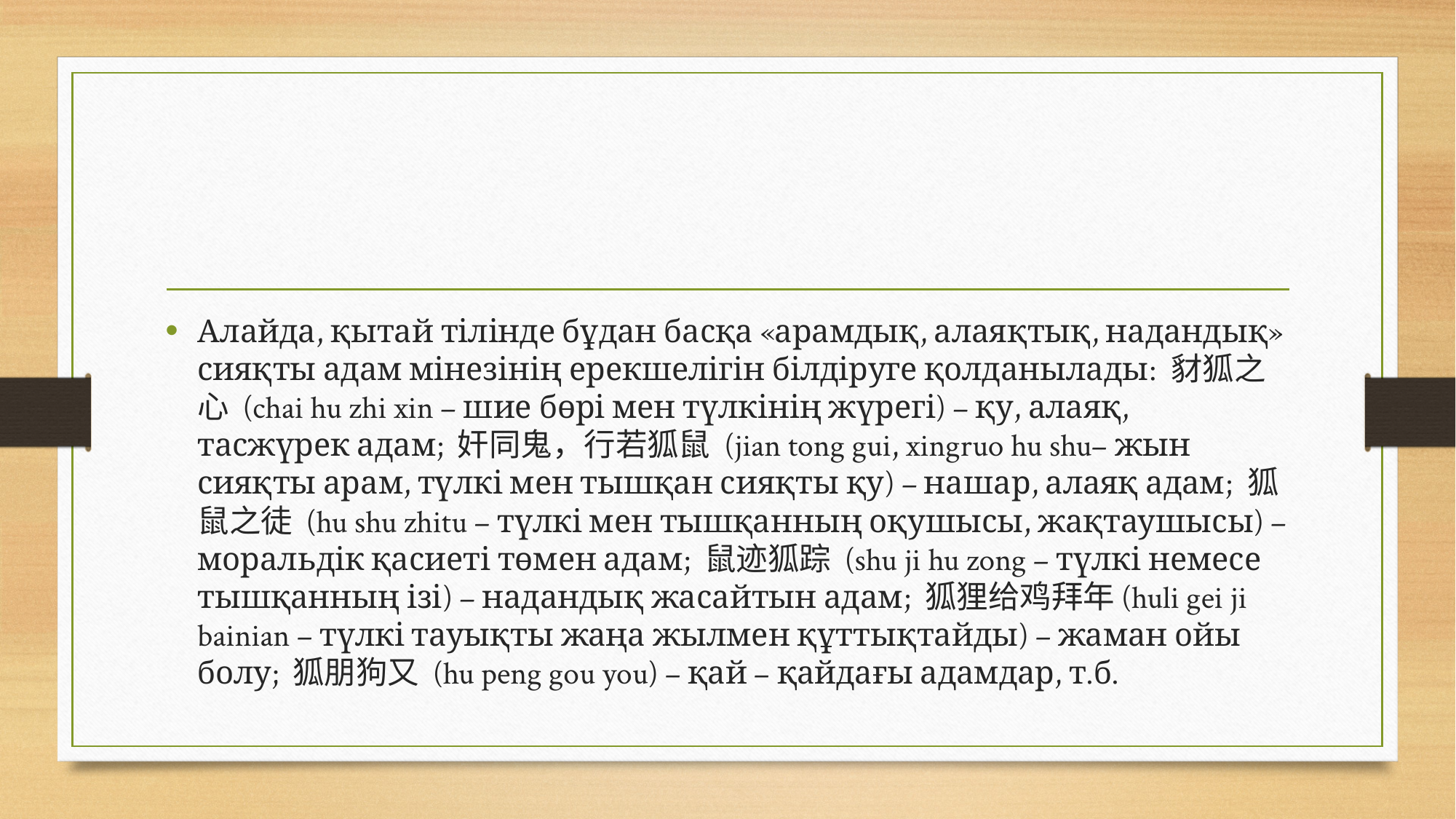

#
Алайда, қытай тілінде бұдан басқа «арамдық, алаяқтық, надандық» сияқты адам мінезінің ерекшелігін білдіруге қолданылады: 豺狐之心 (chai hu zhi xin – шие бөрі мен түлкінің жүрегі) – қу, алаяқ, тасжүрек адам; 奸同鬼，行若狐鼠 (jian tong gui, xingruo hu shu– жын сияқты арам, түлкі мен тышқан сияқты қу) – нашар, алаяқ адам; 狐鼠之徒 (hu shu zhitu – түлкі мен тышқанның оқушысы, жақтаушысы) – моральдік қасиеті төмен адам; 鼠迹狐踪 (shu ji hu zong – түлкі немесе тышқанның ізі) – надандық жасайтын адам; 狐狸给鸡拜年(huli gei ji bainian – түлкі тауықты жаңа жылмен құттықтайды) – жаман ойы болу; 狐朋狗又 (hu peng gou you) – қай – қайдағы адамдар, т.б.